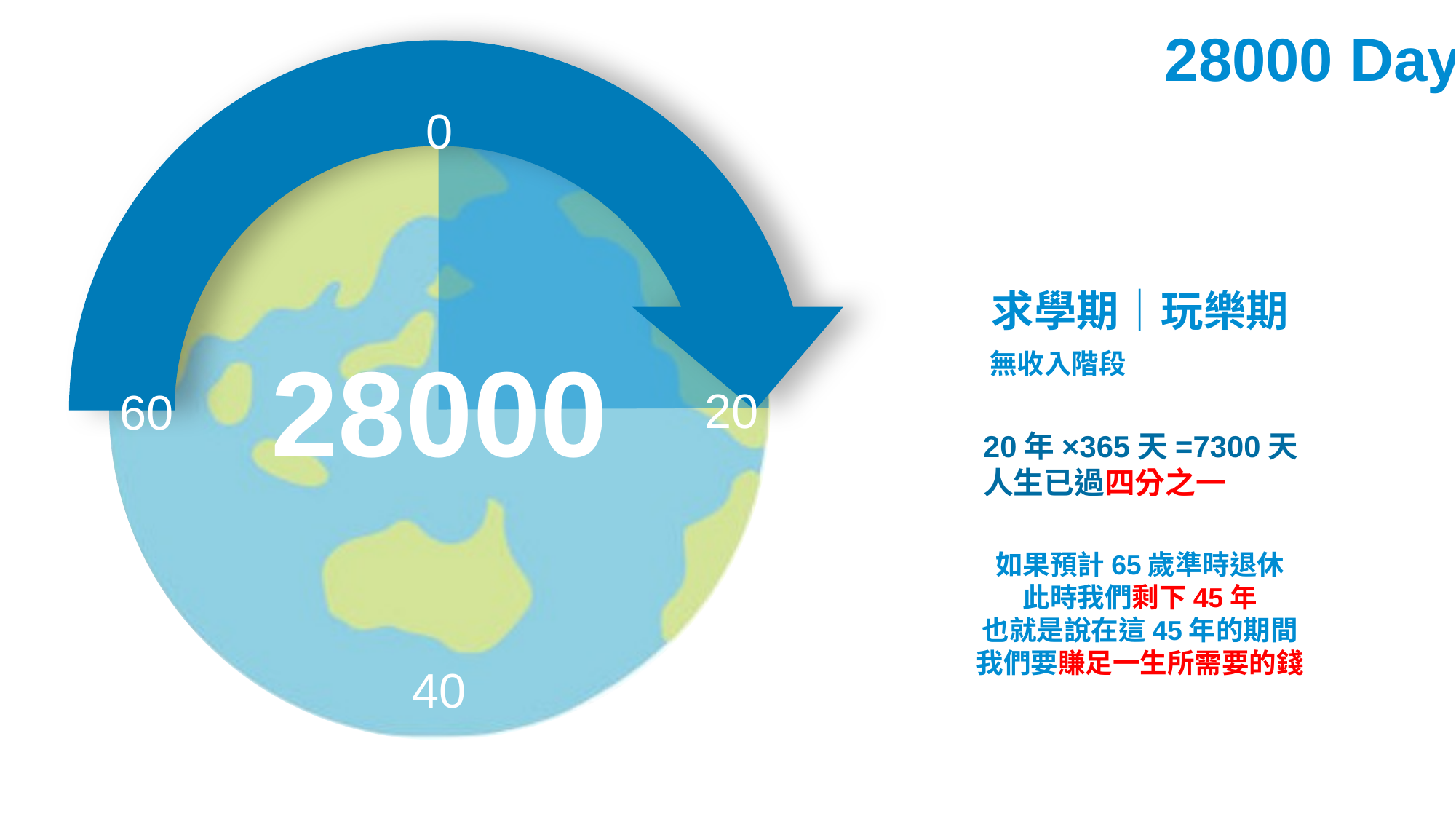

28000 Day

0
求學期｜玩樂期
28000
無收入階段
20
60
20年×365天=7300天
人生已過四分之一
如果預計65歲準時退休
此時我們剩下45年
也就是說在這45年的期間
我們要賺足一生所需要的錢
40